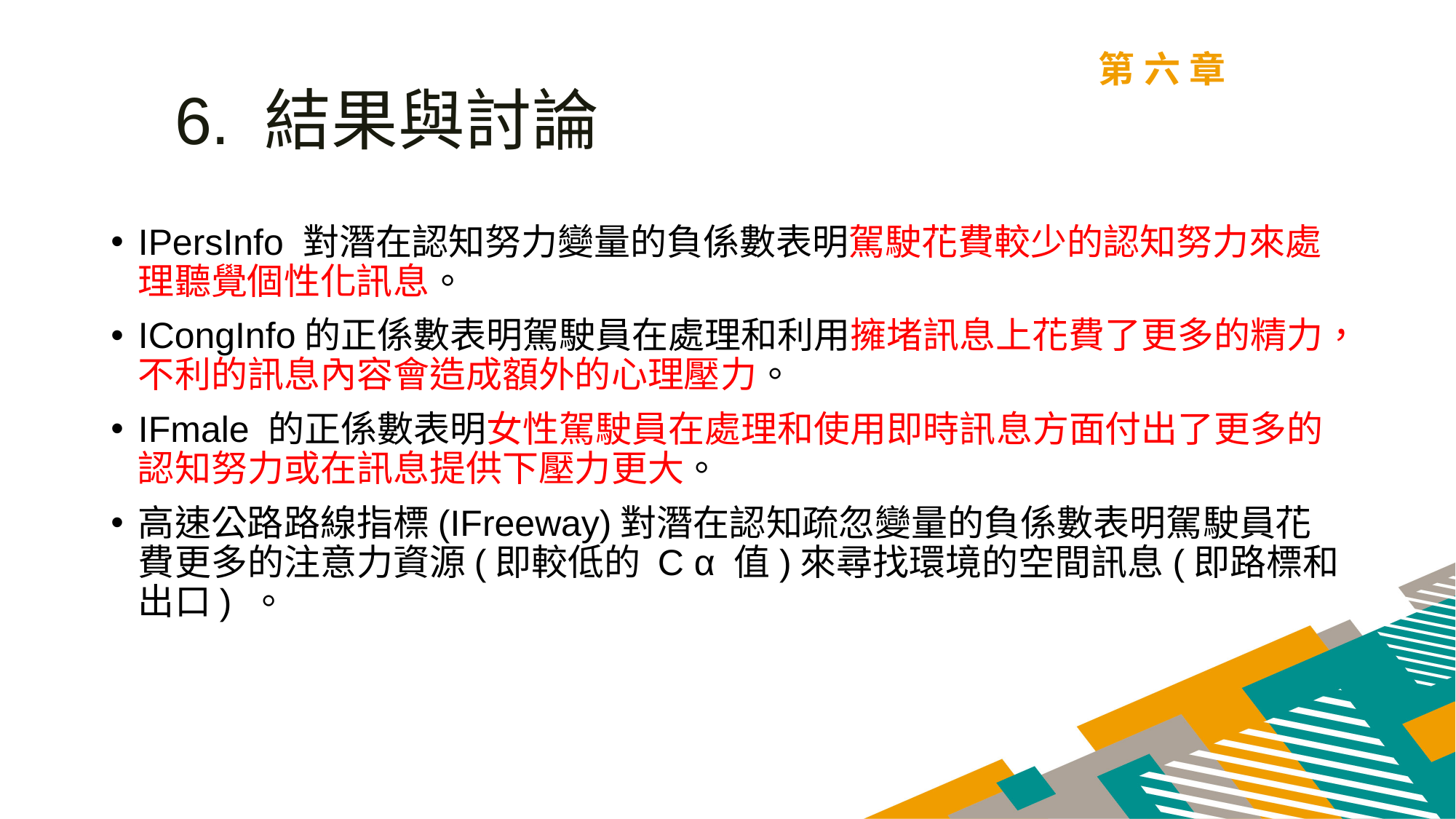

第六章
6. 結果與討論
IPersInfo 對潛在認知努力變量的負係數表明駕駛花費較少的認知努力來處理聽覺個性化訊息。
ICongInfo的正係數表明駕駛員在處理和利用擁堵訊息上花費了更多的精力，不利的訊息內容會造成額外的心理壓力。
IFmale 的正係數表明女性駕駛員在處理和使用即時訊息方面付出了更多的認知努力或在訊息提供下壓力更大。
高速公路路線指標(IFreeway)對潛在認知疏忽變量的負係數表明駕駛員花費更多的注意力資源(即較低的 C α 值)來尋找環境的空間訊息(即路標和出口) 。